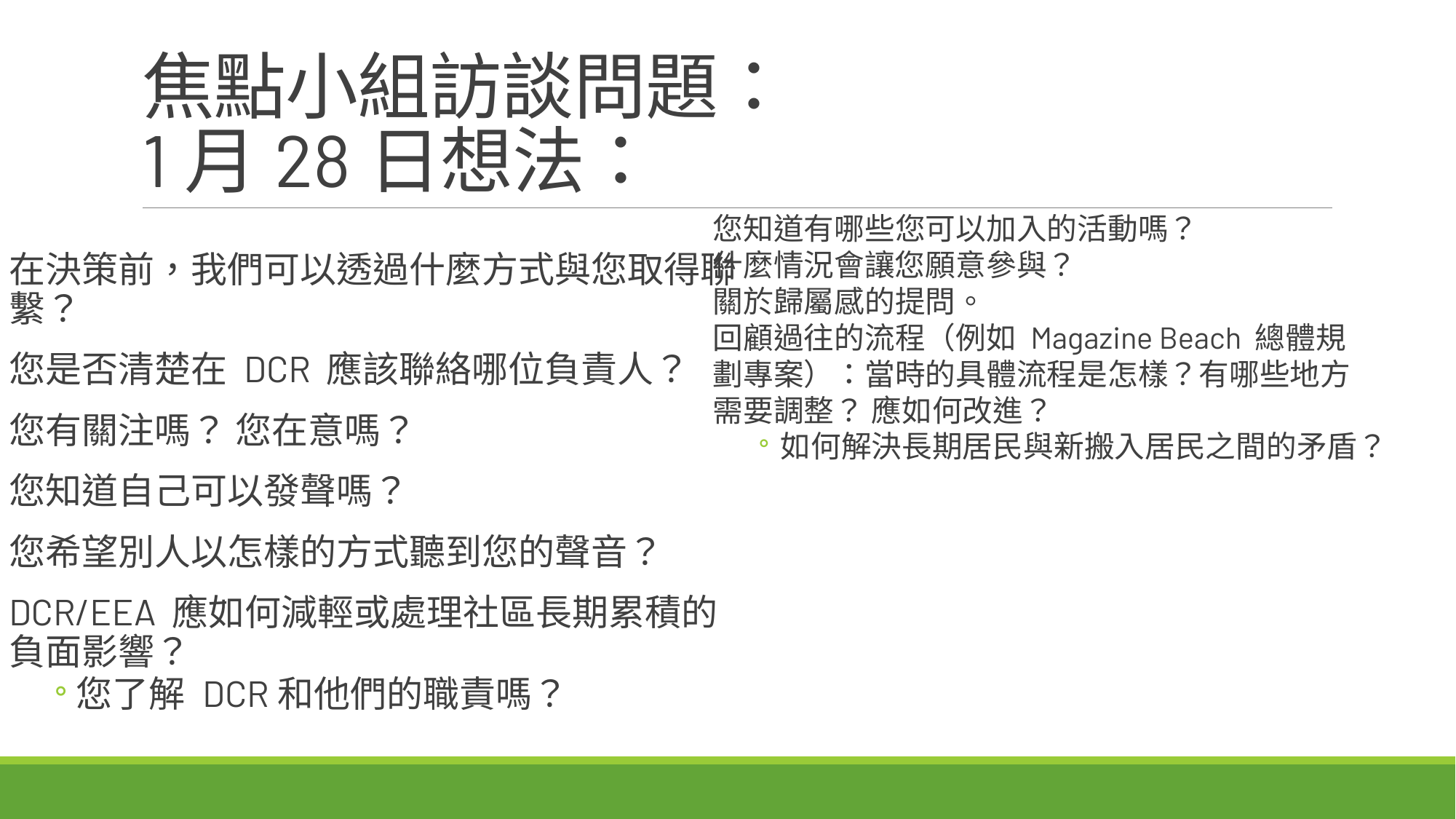

# 焦點小組訪談問題： 1月28日想法：
您知道有哪些您可以加入的活動嗎？
什麼情況會讓您願意參與？
關於歸屬感的提問。
回顧過往的流程（例如 Magazine Beach 總體規劃專案）：當時的具體流程是怎樣？有哪些地方需要調整？ 應如何改進？
如何解決長期居民與新搬入居民之間的矛盾？
在決策前，我們可以透過什麼方式與您取得聯繫？
您是否清楚在 DCR 應該聯絡哪位負責人？
您有關注嗎？ 您在意嗎？
您知道自己可以發聲嗎？
您希望別人以怎樣的方式聽到您的聲音？
DCR/EEA 應如何減輕或處理社區長期累積的負面影響？
您了解 DCR和他們的職責嗎？